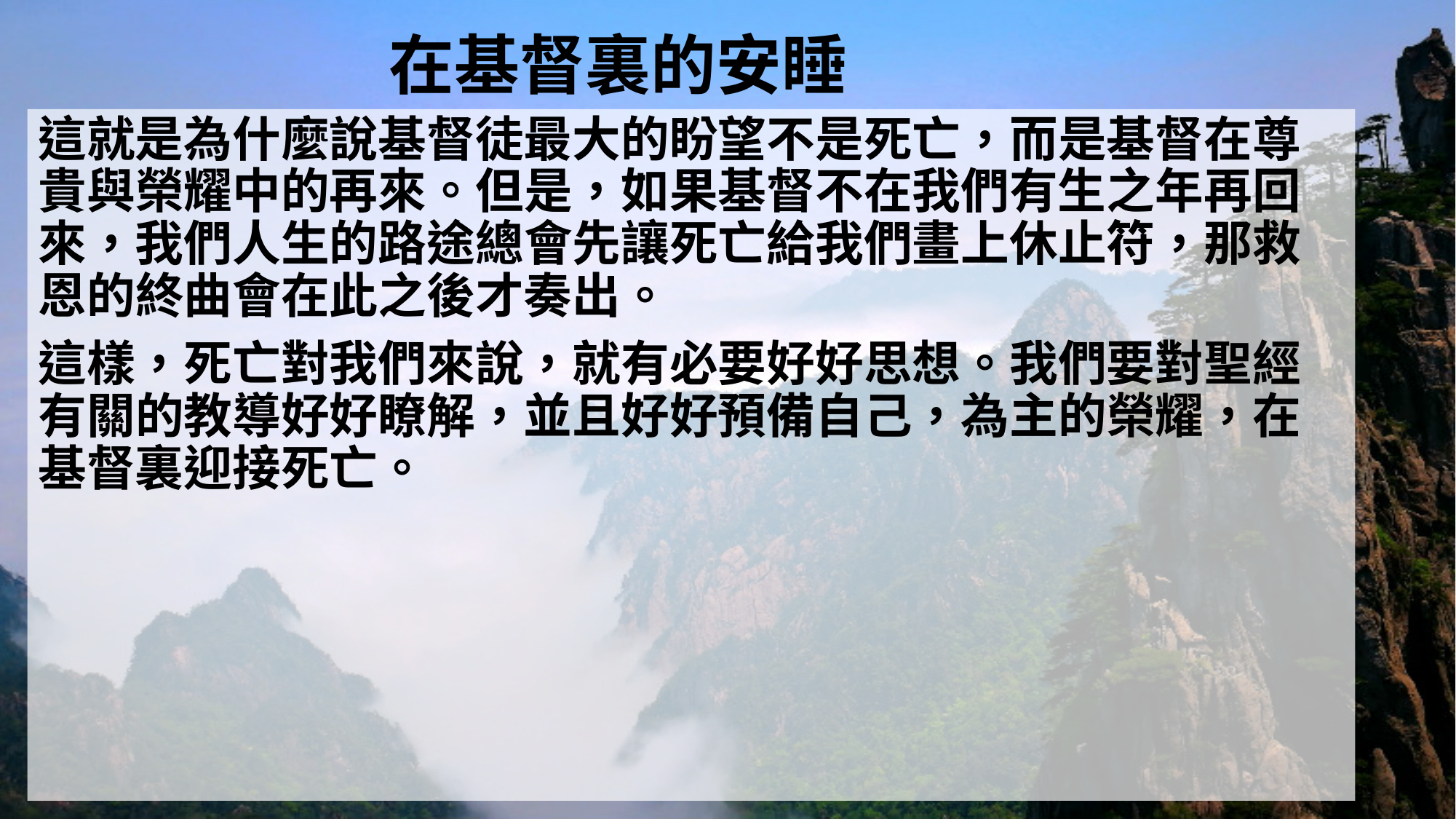

# 在基督裏的安睡
這就是為什麼說基督徒最大的盼望不是死亡，而是基督在尊貴與榮耀中的再來。但是，如果基督不在我們有生之年再回來，我們人生的路途總會先讓死亡給我們畫上休止符，那救恩的終曲會在此之後才奏出。
這樣，死亡對我們來說，就有必要好好思想。我們要對聖經有關的教導好好瞭解，並且好好預備自己，為主的榮耀，在基督裏迎接死亡。